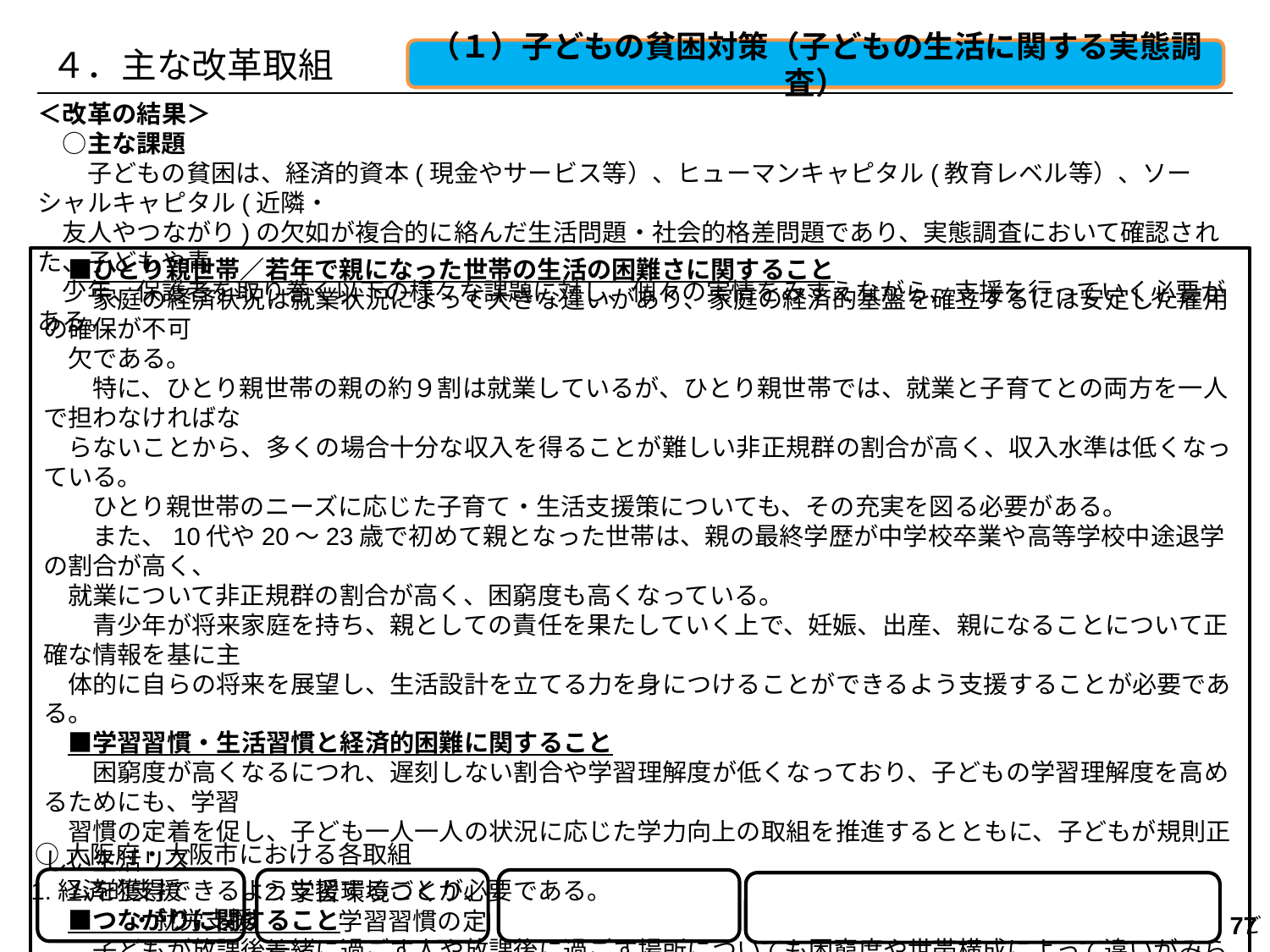

４．主な改革取組
（１）子どもの貧困対策（子どもの生活に関する実態調査）
＜改革の結果＞
　○主な課題
　　子どもの貧困は、経済的資本(現金やサービス等）、ヒューマンキャピタル(教育レベル等）、ソーシャルキャピタル(近隣・
　友人やつながり)の欠如が複合的に絡んだ生活問題・社会的格差問題であり、実態調査において確認された、子どもや青
　少年、保護者を取り巻く以下の様々な課題に対し、個々の実情をみすえながら、支援を行っていく必要がある。

　■ひとり親世帯／若年で親になった世帯の生活の困難さに関すること
　　家庭の経済状況は就業状況によって大きな違いがあり、家庭の経済的基盤を確立するには安定した雇用の確保が不可
　欠である。
　　特に、ひとり親世帯の親の約９割は就業しているが、ひとり親世帯では、就業と子育てとの両方を一人で担わなければな
　らないことから、多くの場合十分な収入を得ることが難しい非正規群の割合が高く、収入水準は低くなっている。
　　ひとり親世帯のニーズに応じた子育て・生活支援策についても、その充実を図る必要がある。
　　また、10代や20～23歳で初めて親となった世帯は、親の最終学歴が中学校卒業や高等学校中途退学の割合が高く、
　就業について非正規群の割合が高く、困窮度も高くなっている。
　　青少年が将来家庭を持ち、親としての責任を果たしていく上で、妊娠、出産、親になることについて正確な情報を基に主
　体的に自らの将来を展望し、生活設計を立てる力を身につけることができるよう支援することが必要である。
　■学習習慣・生活習慣と経済的困難に関すること
　　困窮度が高くなるにつれ、遅刻しない割合や学習理解度が低くなっており、子どもの学習理解度を高めるためにも、学習
　習慣の定着を促し、子ども一人一人の状況に応じた学力向上の取組を推進するとともに、子どもが規則正しい生活リズ
　ムを獲得できるよう支援することが必要である。
　■つながりに関すること
　　子どもが放課後一緒に過ごす人や放課後に過ごす場所についても困窮度や世帯構成によって違いがみられ、子ども同士
　や子どもと地域との交流が深まるよう取り組むことが必要である。
※ その他、「健康と経済的困難に関すること」など複合的な課題がある。

○大阪府・大阪市における各取組
1.経済的支援
　　　　・就労支援

2.学習環境づくり、
　　　学習習慣の定着

4.オール大阪での取組(府)
　／複合的課題を横断的に解決する仕組み(市)など
3.子ども・保護者の
　　　　居場所づくり等

77